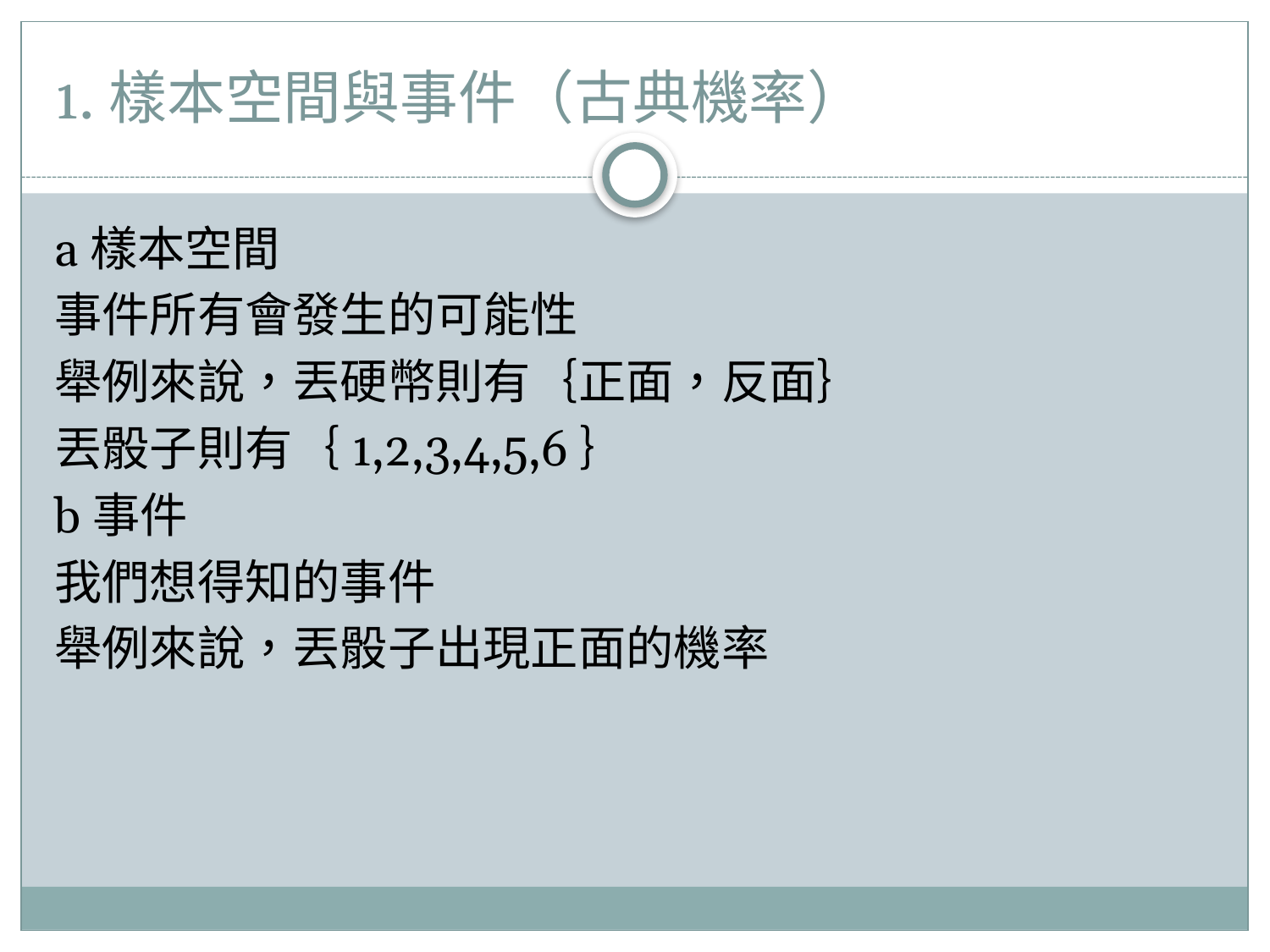

# 1.樣本空間與事件（古典機率）
a樣本空間
事件所有會發生的可能性
舉例來說，丟硬幣則有｛正面，反面｝
丟骰子則有｛1,2,3,4,5,6｝
b事件
我們想得知的事件
舉例來說，丟骰子出現正面的機率